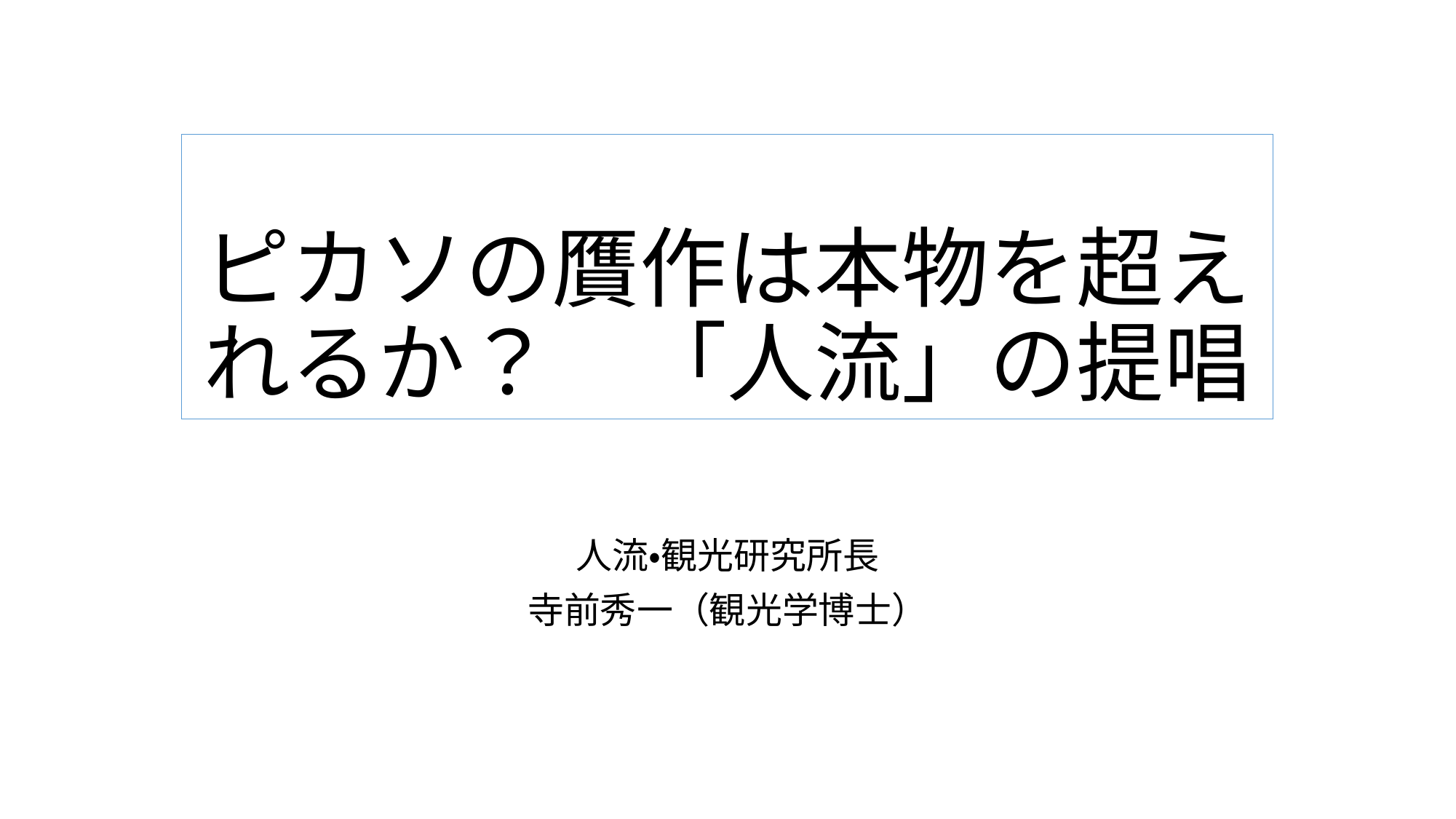

# ピカソの贋作は本物を超えれるか？　「人流」の提唱
人流・観光研究所長
寺前秀一（観光学博士）